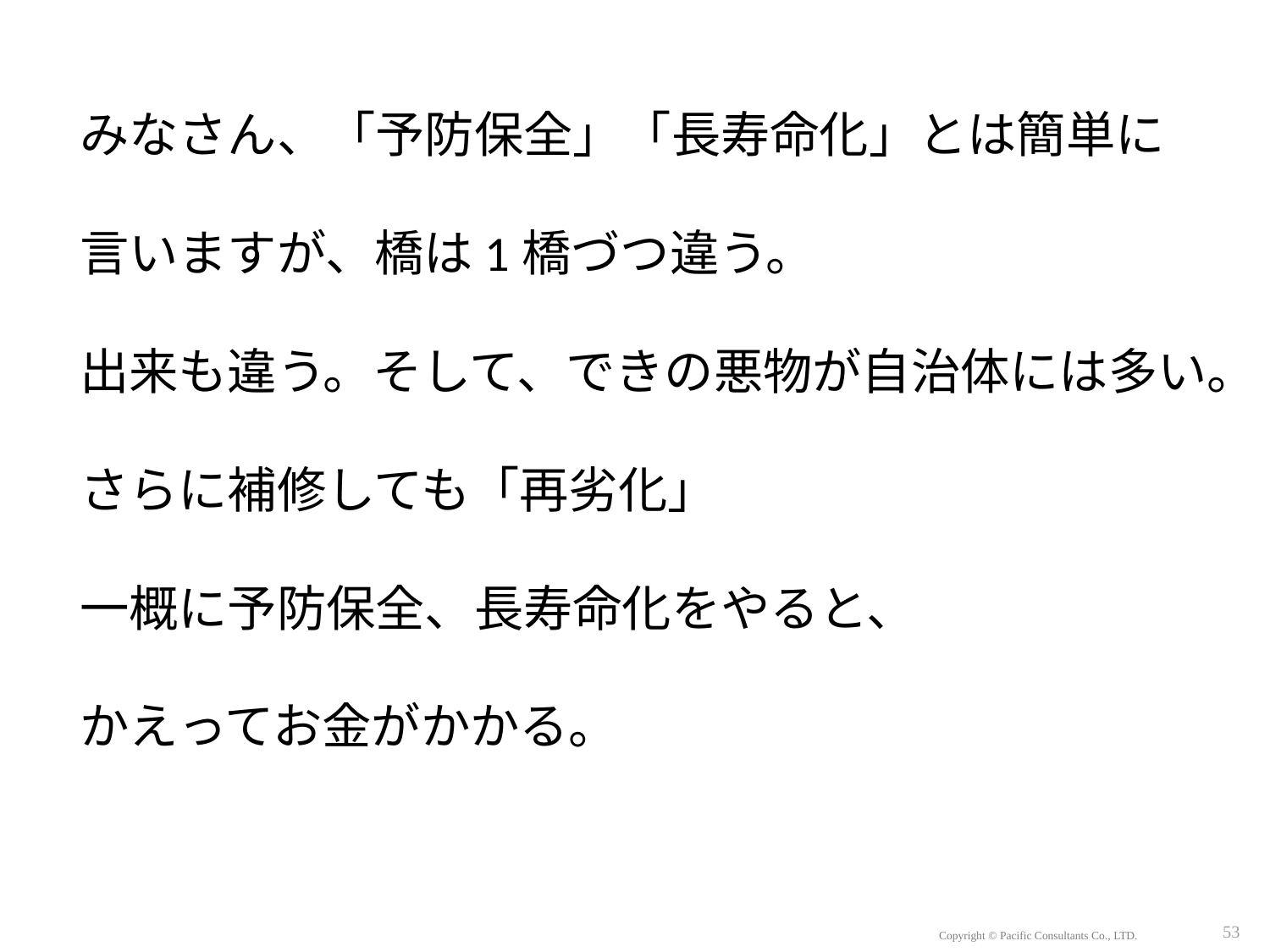

みなさん、「予防保全」「長寿命化」とは簡単に

言いますが、橋は1橋づつ違う。

出来も違う。そして、できの悪物が自治体には多い。

さらに補修しても「再劣化」

一概に予防保全、長寿命化をやると、

かえってお金がかかる。

53